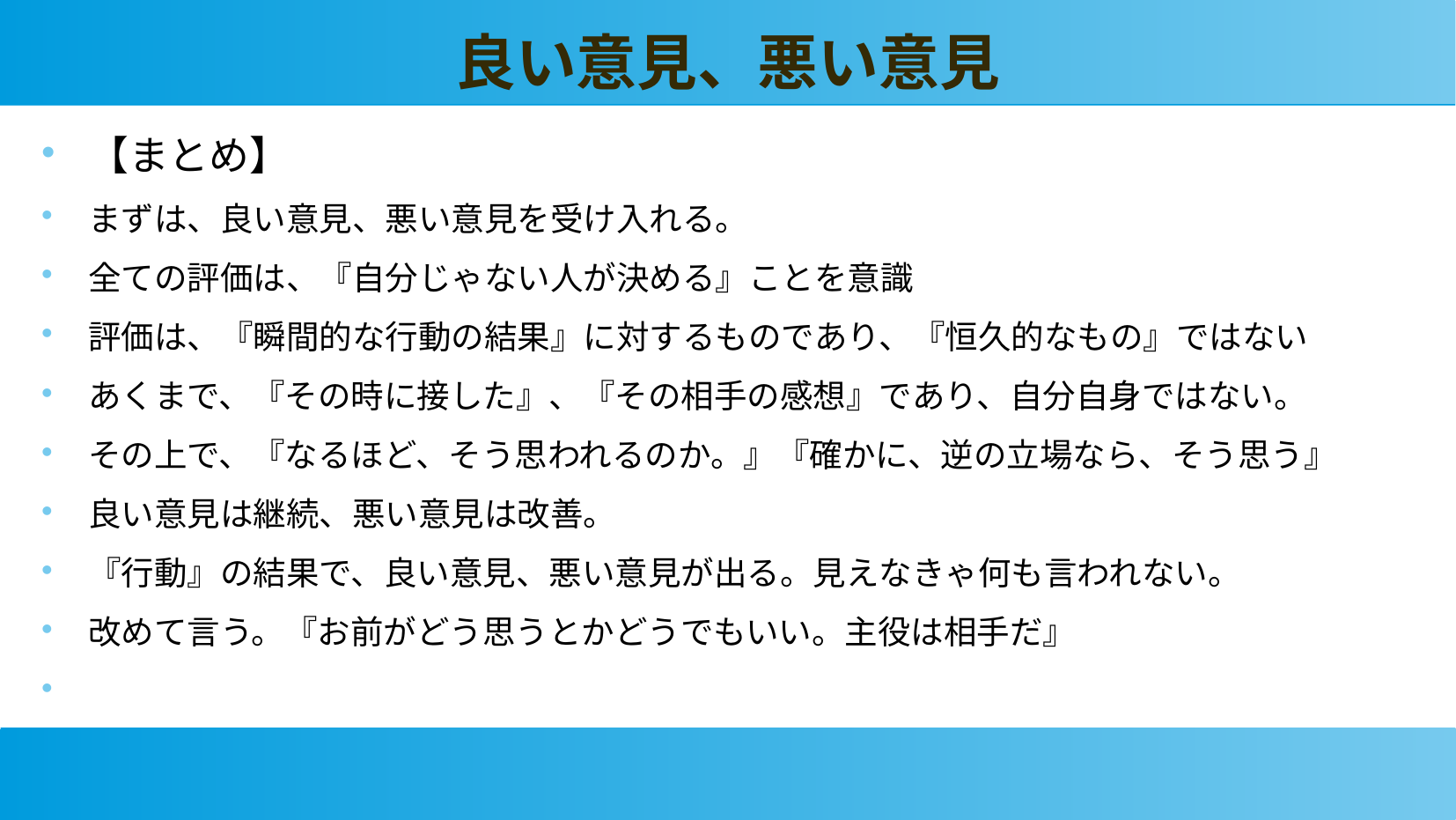

良い意見、悪い意見
【まとめ】
まずは、良い意見、悪い意見を受け入れる。
全ての評価は、『自分じゃない人が決める』ことを意識
評価は、『瞬間的な行動の結果』に対するものであり、『恒久的なもの』ではない
あくまで、『その時に接した』、『その相手の感想』であり、自分自身ではない。
その上で、『なるほど、そう思われるのか。』『確かに、逆の立場なら、そう思う』
良い意見は継続、悪い意見は改善。
『行動』の結果で、良い意見、悪い意見が出る。見えなきゃ何も言われない。
改めて言う。『お前がどう思うとかどうでもいい。主役は相手だ』